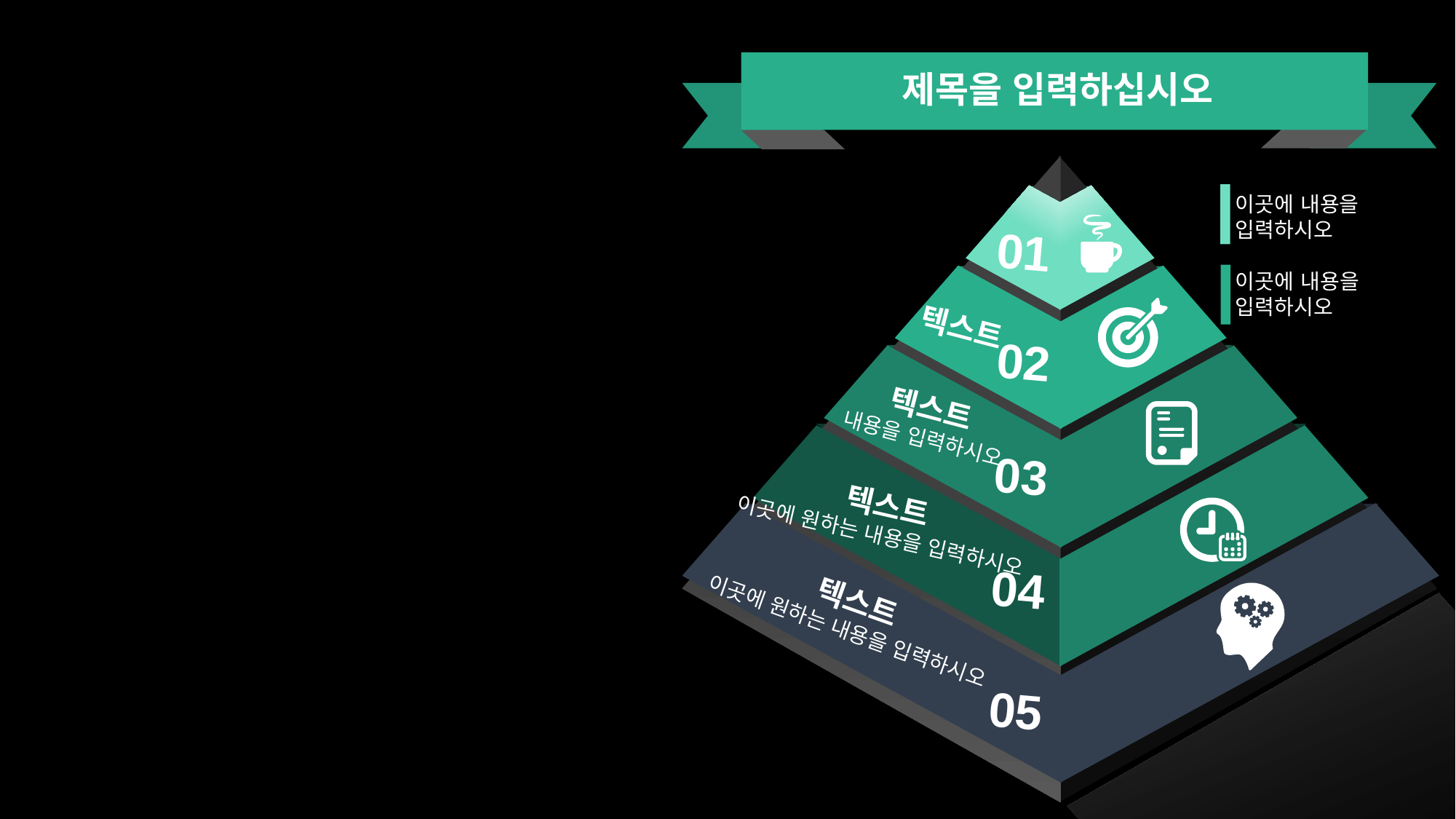

제목을 입력하십시오

이곳에 내용을 입력하시오

01
이곳에 내용을 입력하시오

텍스트
02

텍스트
내용을 입력하시오
03

텍스트
이곳에 원하는 내용을 입력하시오
04

텍스트
이곳에 원하는 내용을 입력하시오
05